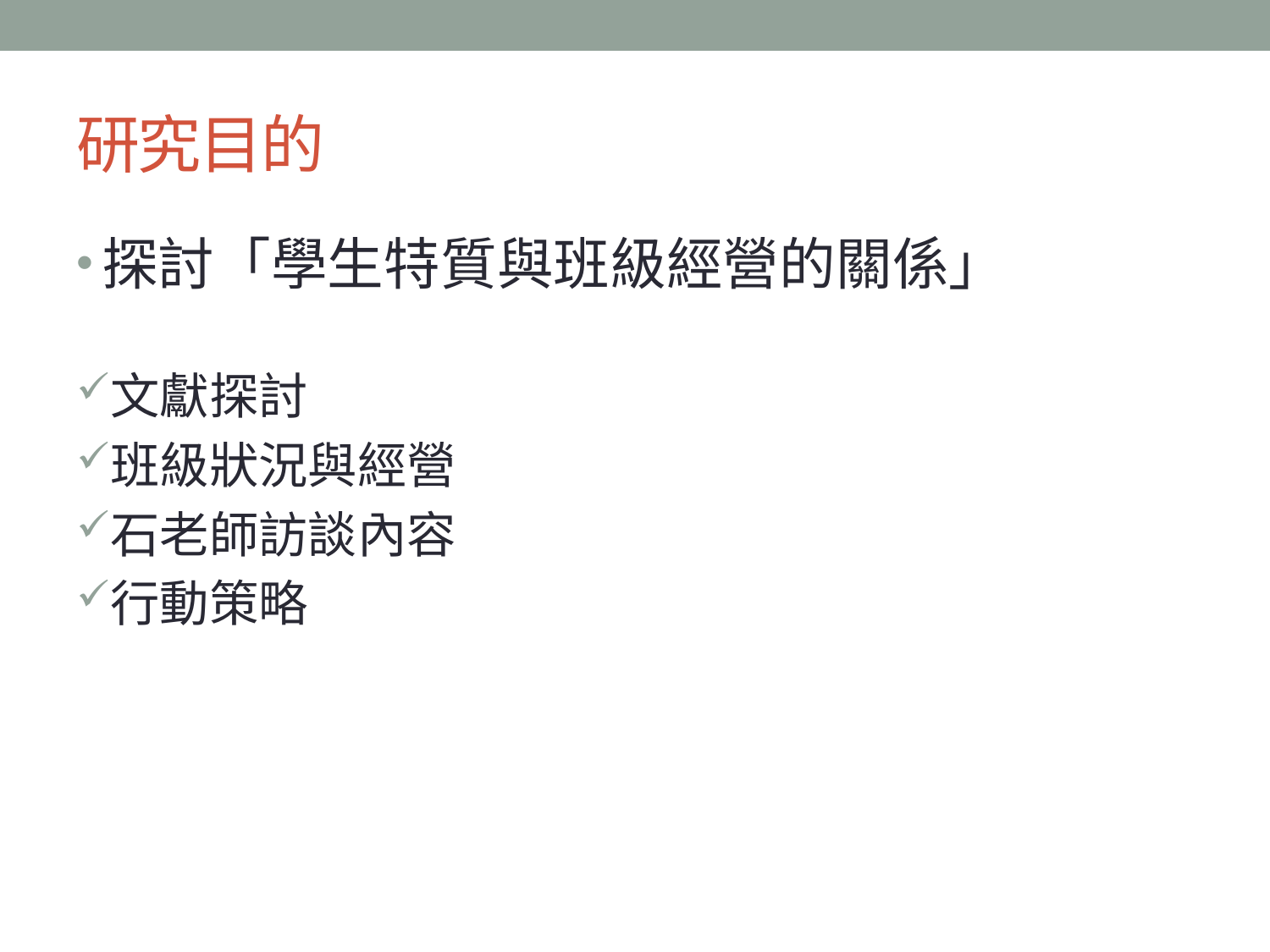

# 研究目的
探討「學生特質與班級經營的關係」

文獻探討
班級狀況與經營
石老師訪談內容
行動策略